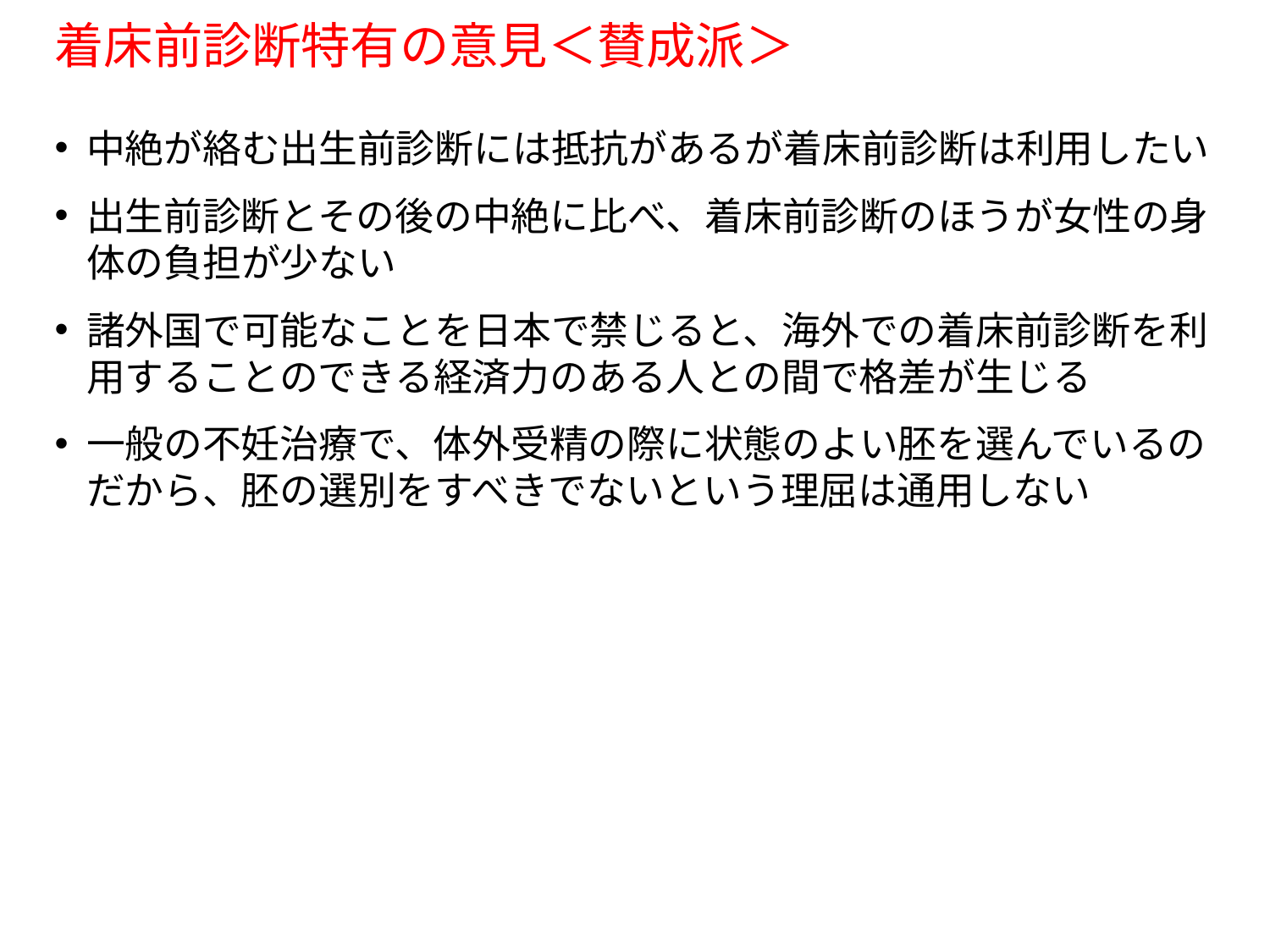

# 着床前診断特有の意見＜賛成派＞
中絶が絡む出生前診断には抵抗があるが着床前診断は利用したい
出生前診断とその後の中絶に比べ、着床前診断のほうが女性の身体の負担が少ない
諸外国で可能なことを日本で禁じると、海外での着床前診断を利用することのできる経済力のある人との間で格差が生じる
一般の不妊治療で、体外受精の際に状態のよい胚を選んでいるのだから、胚の選別をすべきでないという理屈は通用しない